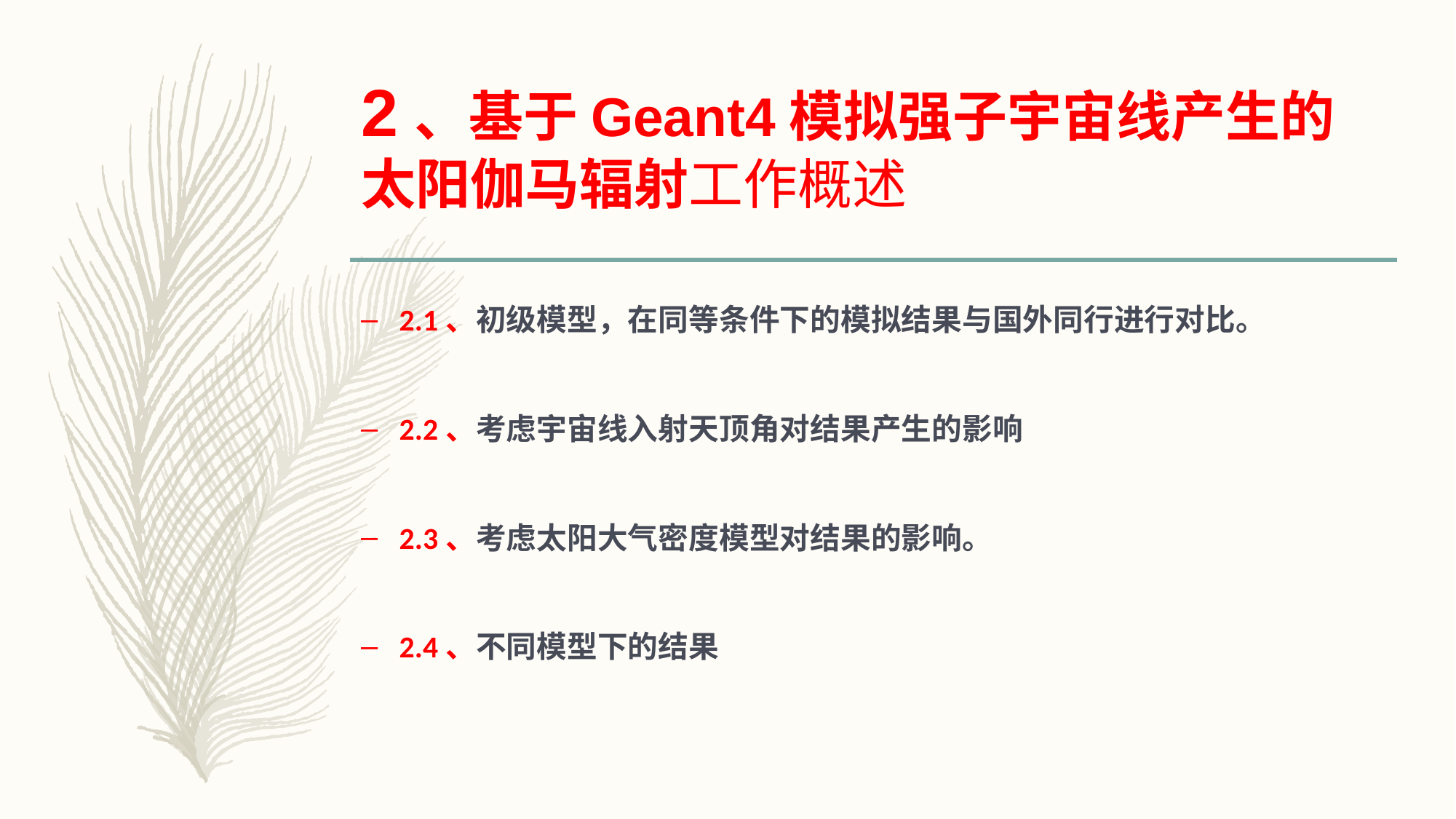

# 2、基于Geant4模拟强子宇宙线产生的太阳伽马辐射工作概述
2.1、初级模型，在同等条件下的模拟结果与国外同行进行对比。

2.2、考虑宇宙线入射天顶角对结果产生的影响

2.3、考虑太阳大气密度模型对结果的影响。

2.4、不同模型下的结果